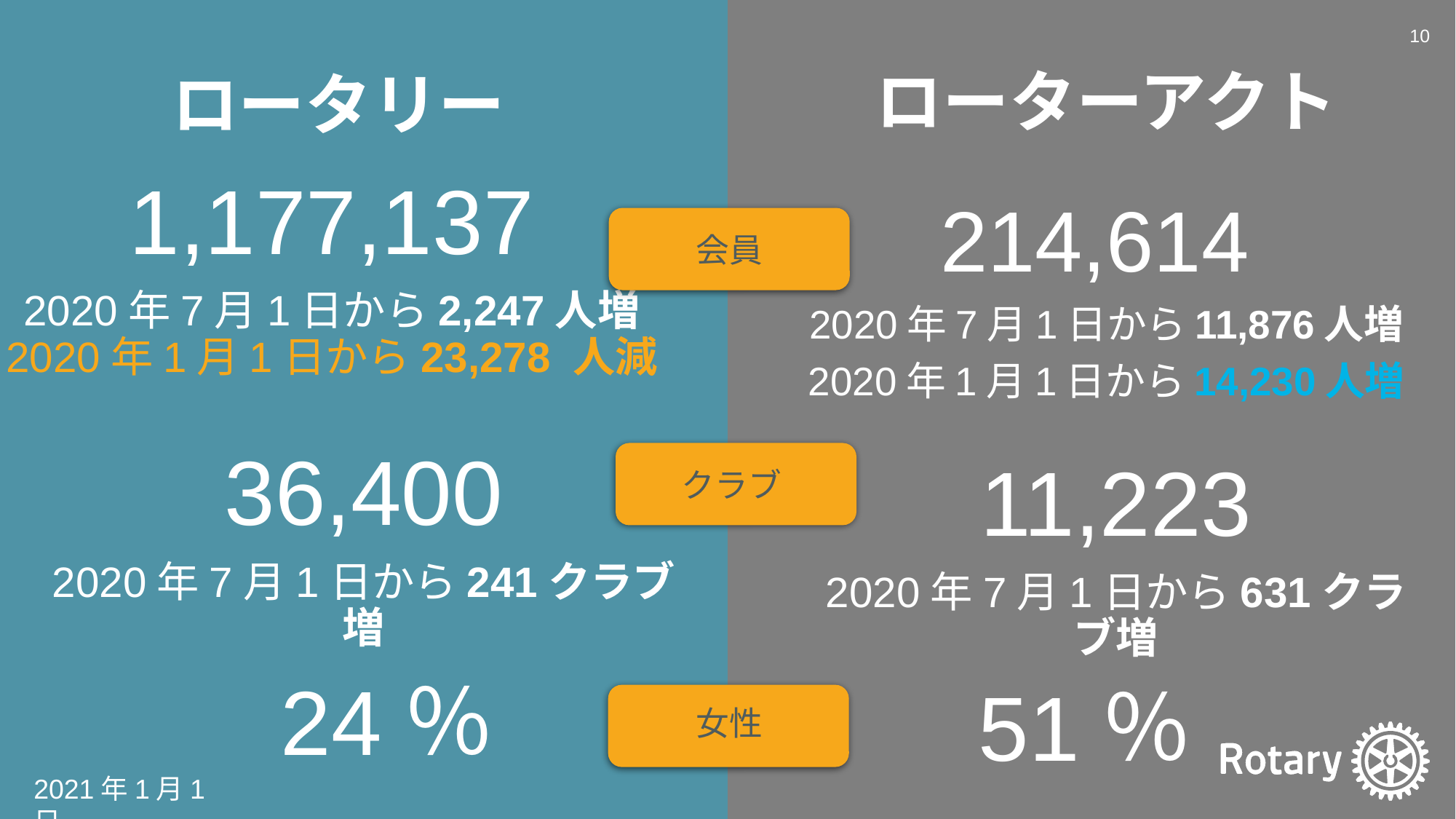

現在
ローターアクト
ロータリー
10
1,177,137
2020年7月1日から2,247人増
2020年1月1日から23,278 人減
214,614
2020年7月1日から11,876人増
2020年1月1日から14,230人増

会員
36,400
2020年7月1日から241クラブ増

11,223
2020年7月1日から631クラブ増
クラブ
24％
51％
女性

女性
2021年1月1日